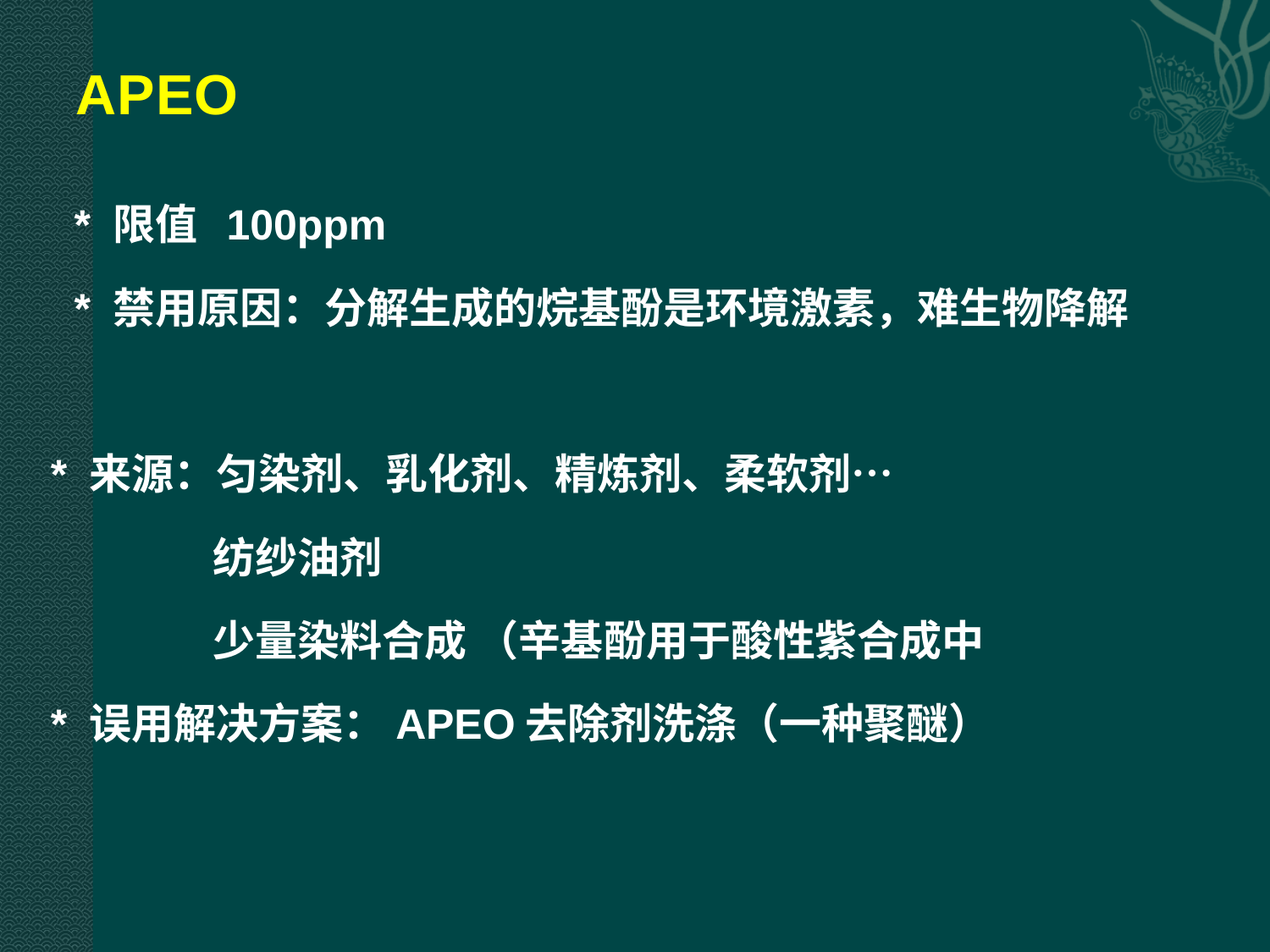

# APEO
  * 限值  100ppm
  * 禁用原因：分解生成的烷基酚是环境激素，难生物降解

* 来源：匀染剂、乳化剂、精炼剂、柔软剂…
                纺纱油剂
                少量染料合成 （辛基酚用于酸性紫合成中
* 误用解决方案：APEO去除剂洗涤（一种聚醚）